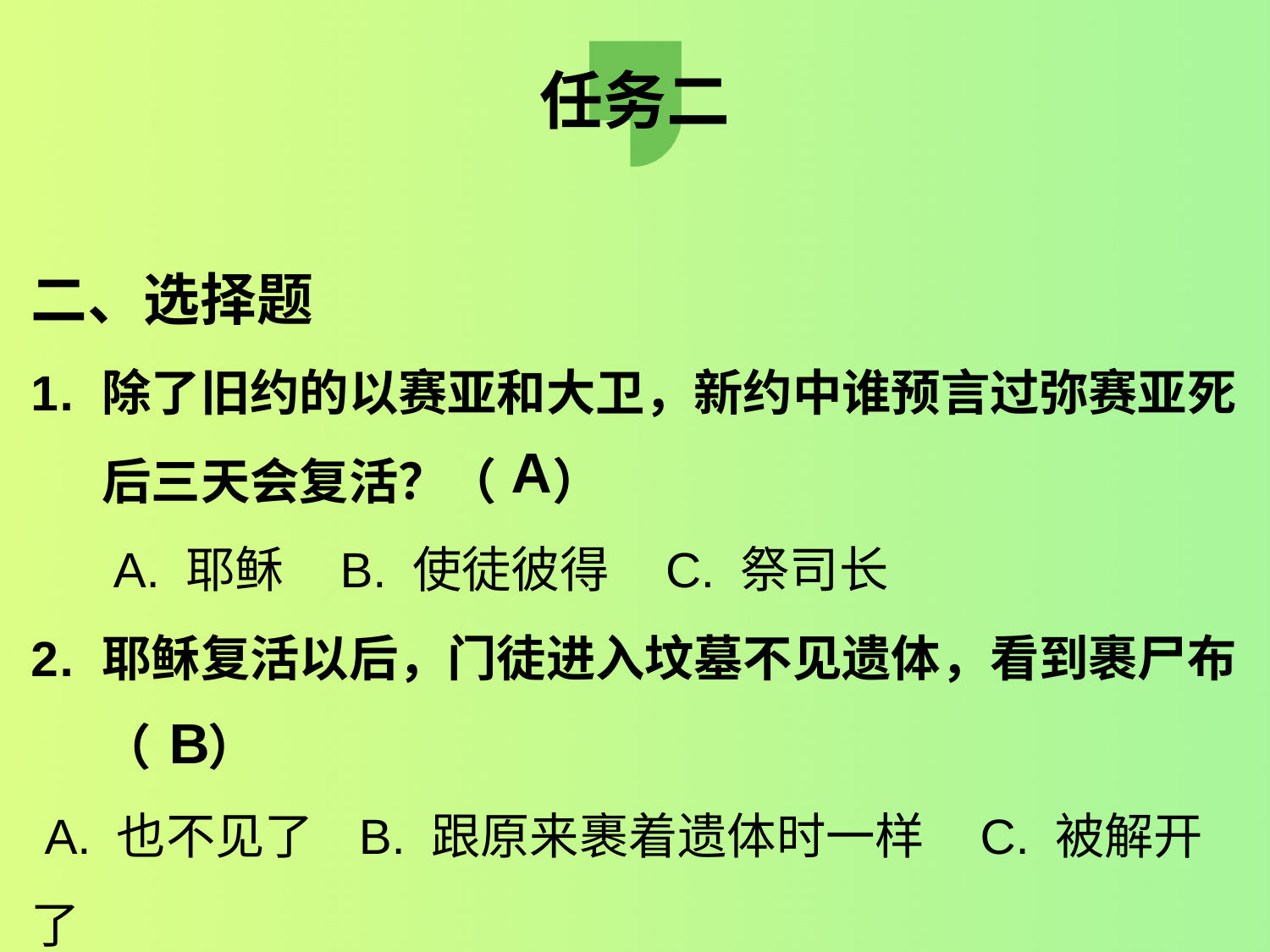

# 任务二
二、选择题
除了旧约的以赛亚和大卫，新约中谁预言过弥赛亚死后三天会复活？（     ）
      A. 耶稣    B. 使徒彼得    C. 祭司长
耶稣复活以后，门徒进入坟墓不见遗体，看到裹尸布（     ）
 A. 也不见了   B. 跟原来裹着遗体时一样    C. 被解开了
A
B